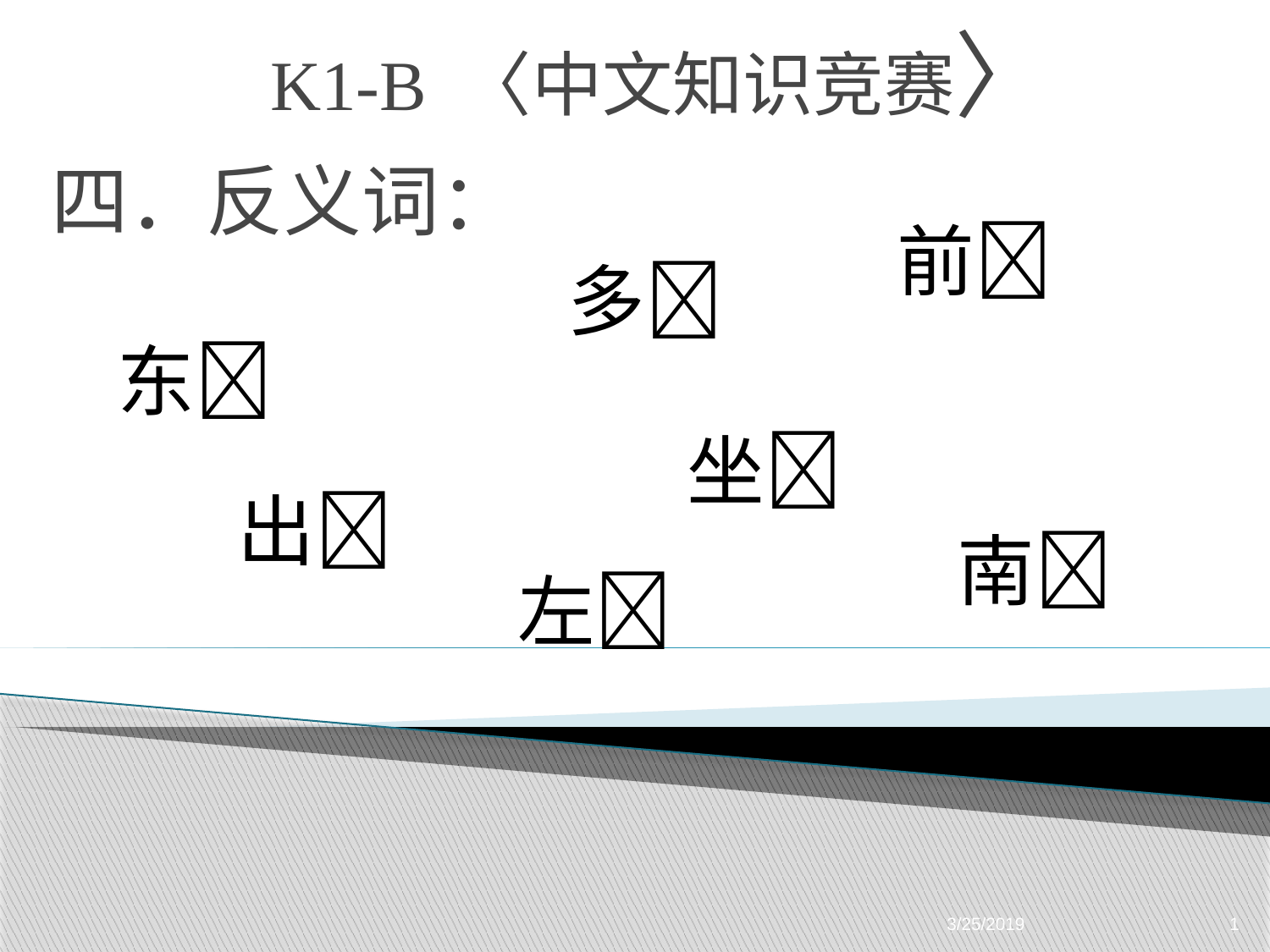

# K1-B 〈中文知识竞赛〉
四．反义词：
前↔
多↔
东↔
坐↔
出↔
南↔
左↔
3/25/2019
1